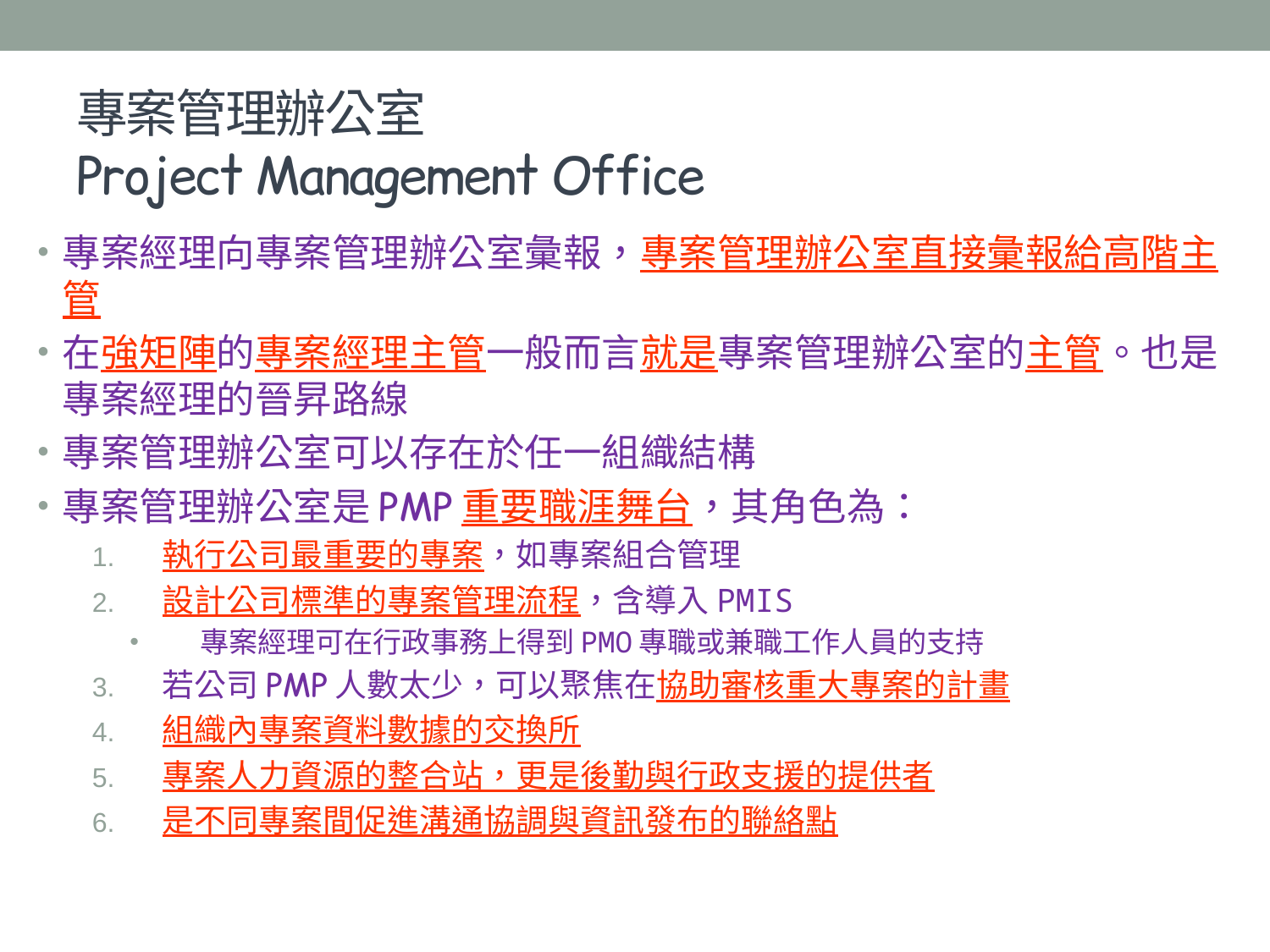

# 專案管理辦公室 Project Management Office
專案經理向專案管理辦公室彙報，專案管理辦公室直接彙報給高階主管
在強矩陣的專案經理主管一般而言就是專案管理辦公室的主管。也是專案經理的晉昇路線
專案管理辦公室可以存在於任一組織結構
專案管理辦公室是PMP重要職涯舞台，其角色為：
執行公司最重要的專案，如專案組合管理
設計公司標準的專案管理流程，含導入PMIS
專案經理可在行政事務上得到PMO專職或兼職工作人員的支持
若公司PMP人數太少，可以聚焦在協助審核重大專案的計畫
組織內專案資料數據的交換所
專案人力資源的整合站，更是後勤與行政支援的提供者
是不同專案間促進溝通協調與資訊發布的聯絡點